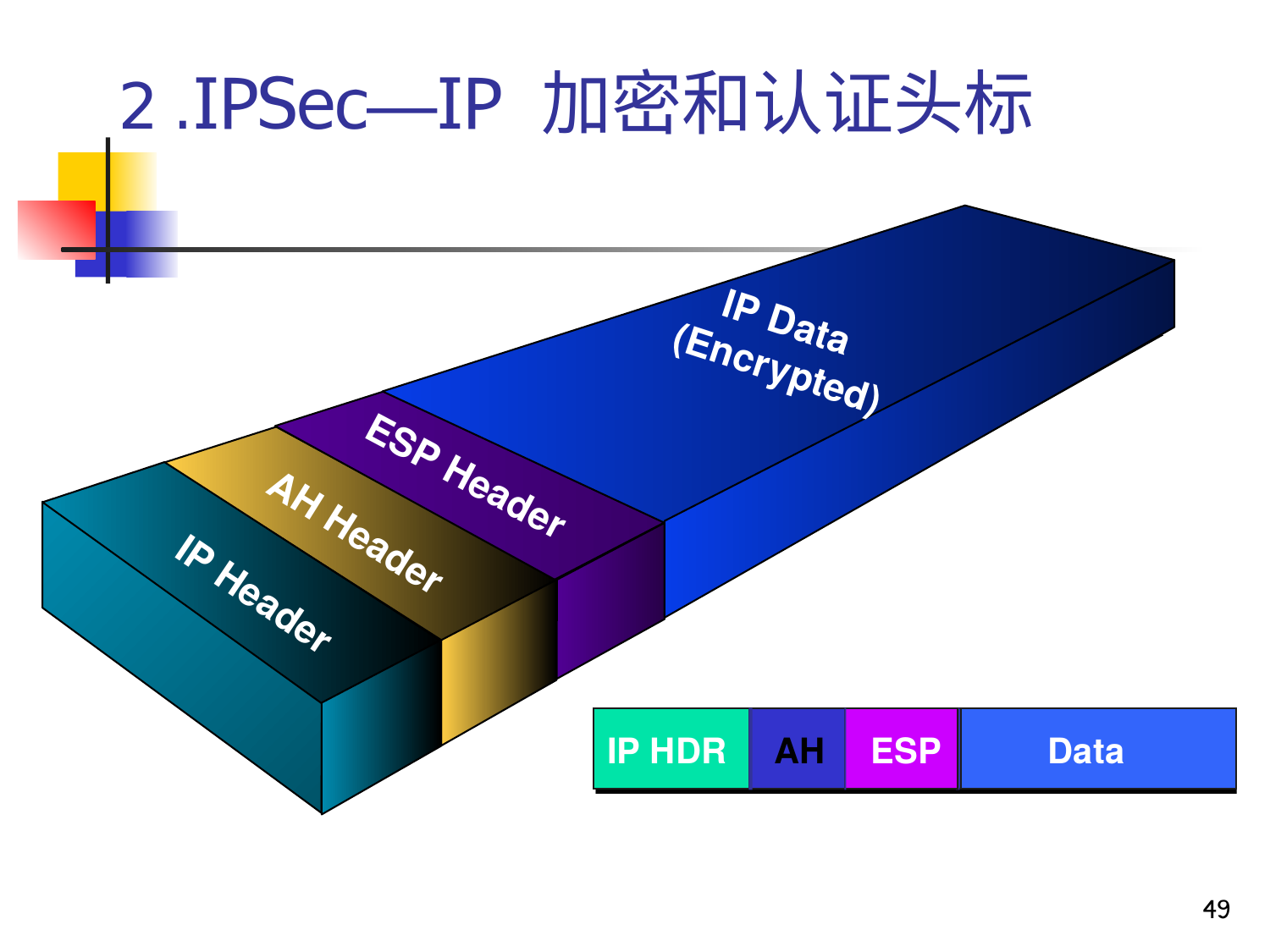

# 2 .IPSec—IP 加密和认证头标

IP Data
(Encrypted)

ESP Header

AH Header

IP Header

IP HDR
AH
ESP
Data
49